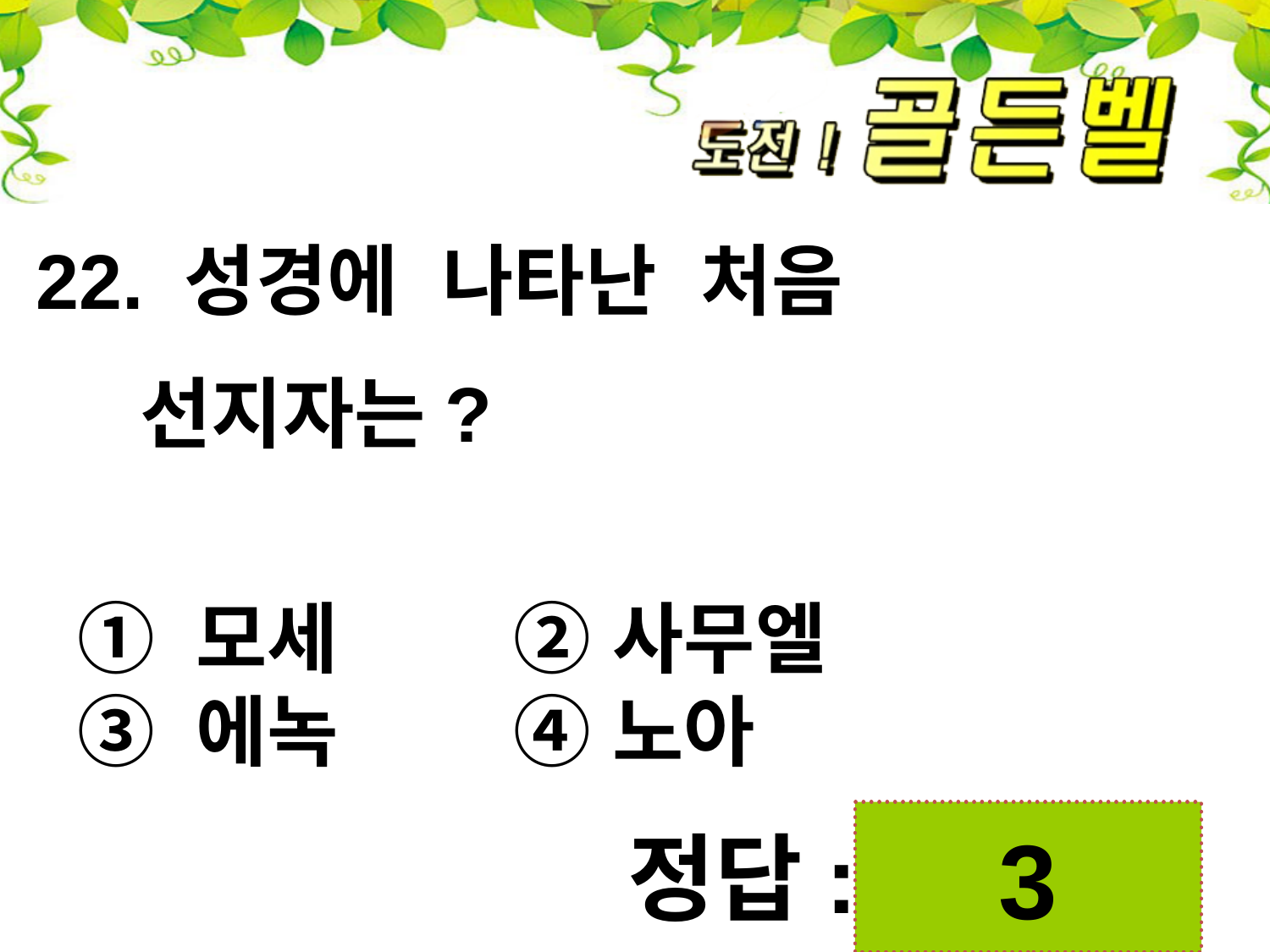

22. 성경에  나타난  처음
     선지자는?

   ① 모세        ② 사무엘
   ③ 에녹        ④ 노아

3
정답: